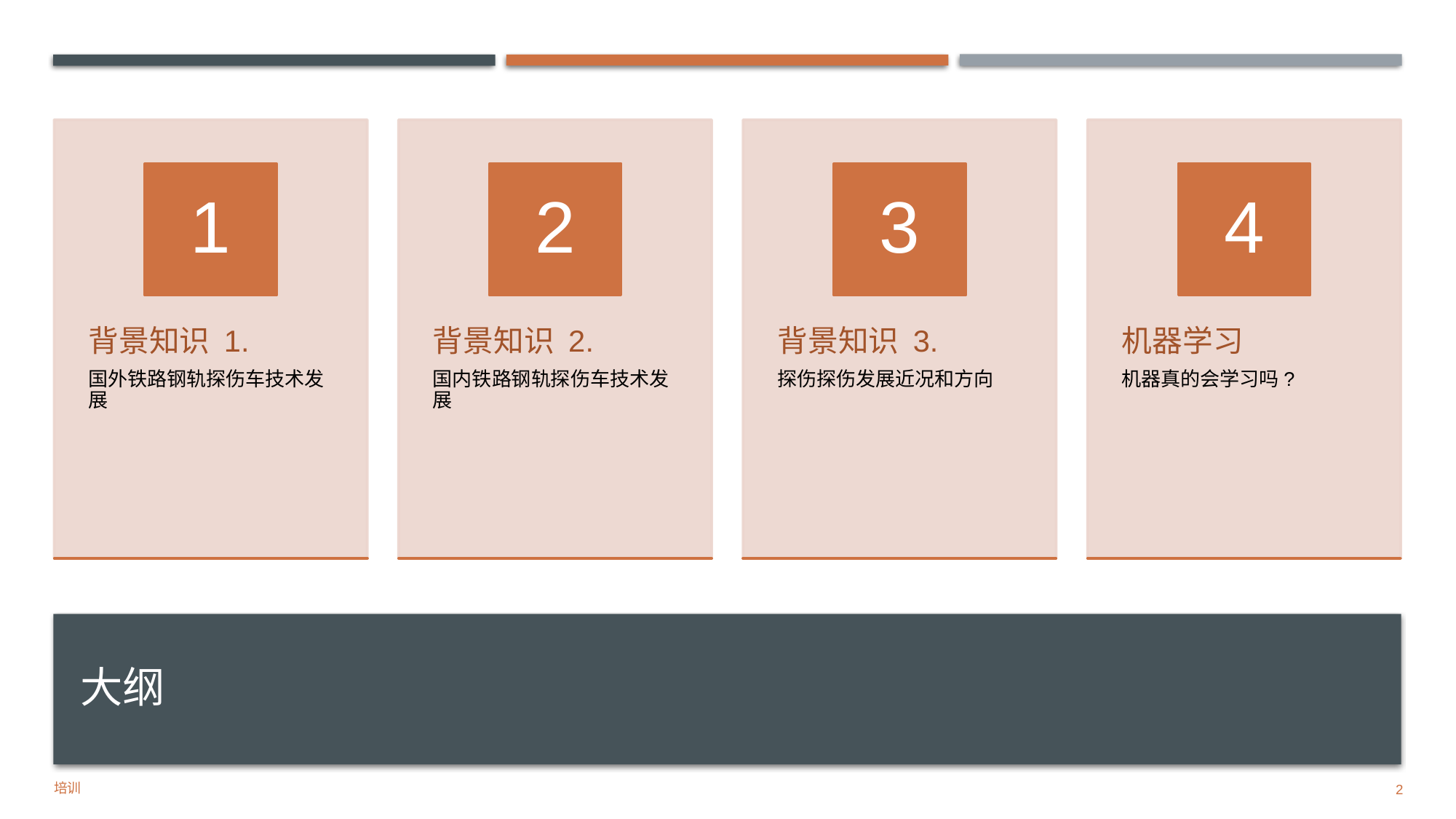

背景知识 1.
国外铁路钢轨探伤车技术发展
1
背景知识 2.
国内铁路钢轨探伤车技术发展
2
背景知识 3.
探伤探伤发展近况和方向
3
机器学习
机器真的会学习吗?
4

# 大纲
培训
2